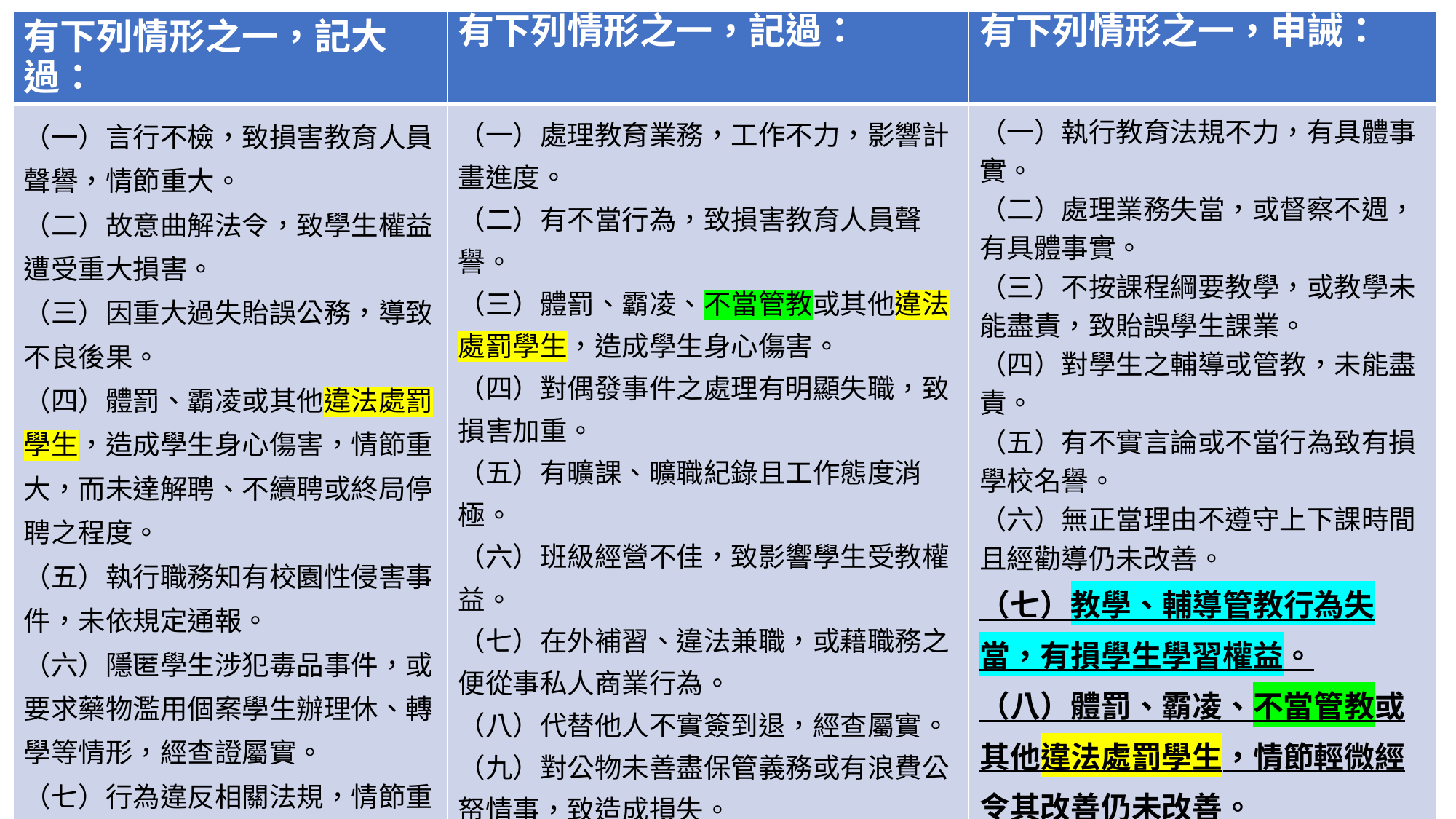

| 有下列情形之一，記大過： | 有下列情形之一，記過： | 有下列情形之一，申誡： |
| --- | --- | --- |
| （一）言行不檢，致損害教育人員聲譽，情節重大。 （二）故意曲解法令，致學生權益遭受重大損害。 （三）因重大過失貽誤公務，導致不良後果。 （四）體罰、霸凌或其他違法處罰學生，造成學生身心傷害，情節重大，而未達解聘、不續聘或終局停聘之程度。 （五）執行職務知有校園性侵害事件，未依規定通報。 （六）隱匿學生涉犯毒品事件，或要求藥物濫用個案學生辦理休、轉學等情形，經查證屬實。 （七）行為違反相關法規，情節重大，而未達解聘、不續聘或終局停聘之程度。 | （一）處理教育業務，工作不力，影響計畫進度。 （二）有不當行為，致損害教育人員聲譽。 （三）體罰、霸凌、不當管教或其他違法處罰學生，造成學生身心傷害。 （四）對偶發事件之處理有明顯失職，致損害加重。 （五）有曠課、曠職紀錄且工作態度消極。 （六）班級經營不佳，致影響學生受教權益。 （七）在外補習、違法兼職，或藉職務之便從事私人商業行為。 （八）代替他人不實簽到退，經查屬實。 （九）對公物未善盡保管義務或有浪費公帑情事，致造成損失。 （十）延遲通報學生涉犯毒品事件，經查證屬實。 （十一）其他違反有關教育法令規定之事項。 | （一）執行教育法規不力，有具體事實。 （二）處理業務失當，或督察不週，有具體事實。 （三）不按課程綱要教學，或教學未能盡責，致貽誤學生課業。 （四）對學生之輔導或管教，未能盡責。 （五）有不實言論或不當行為致有損學校名譽。 （六）無正當理由不遵守上下課時間且經勸導仍未改善。 （七）教學、輔導管教行為失當，有損學生學習權益。 （八）體罰、霸凌、不當管教或其他違法處罰學生，情節輕微經令其改善仍未改善。 （九）其他依法規或學校章則辦理有關教育工作不力，有具體事實。 （十）其他違反有關教育法令規定之事項，情節輕微。 |
11